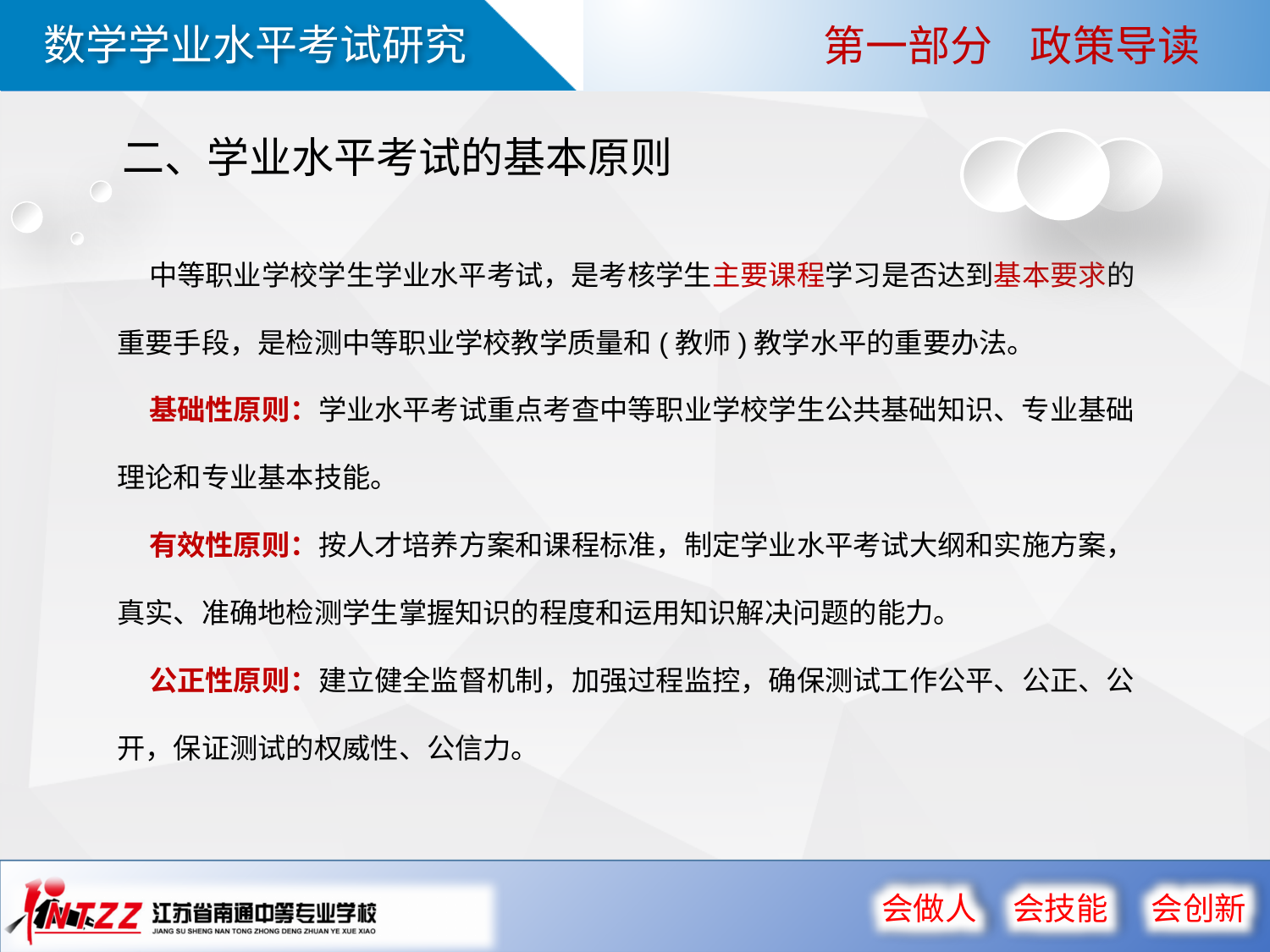

第一部分    政策导读
二、学业水平考试的基本原则

    中等职业学校学生学业水平考试，是考核学生主要课程学习是否达到基本要求的重要手段，是检测中等职业学校教学质量和(教师)教学水平的重要办法。
    基础性原则：学业水平考试重点考查中等职业学校学生公共基础知识、专业基础理论和专业基本技能。
    有效性原则：按人才培养方案和课程标准，制定学业水平考试大纲和实施方案，真实、准确地检测学生掌握知识的程度和运用知识解决问题的能力。
    公正性原则：建立健全监督机制，加强过程监控，确保测试工作公平、公正、公开，保证测试的权威性、公信力。